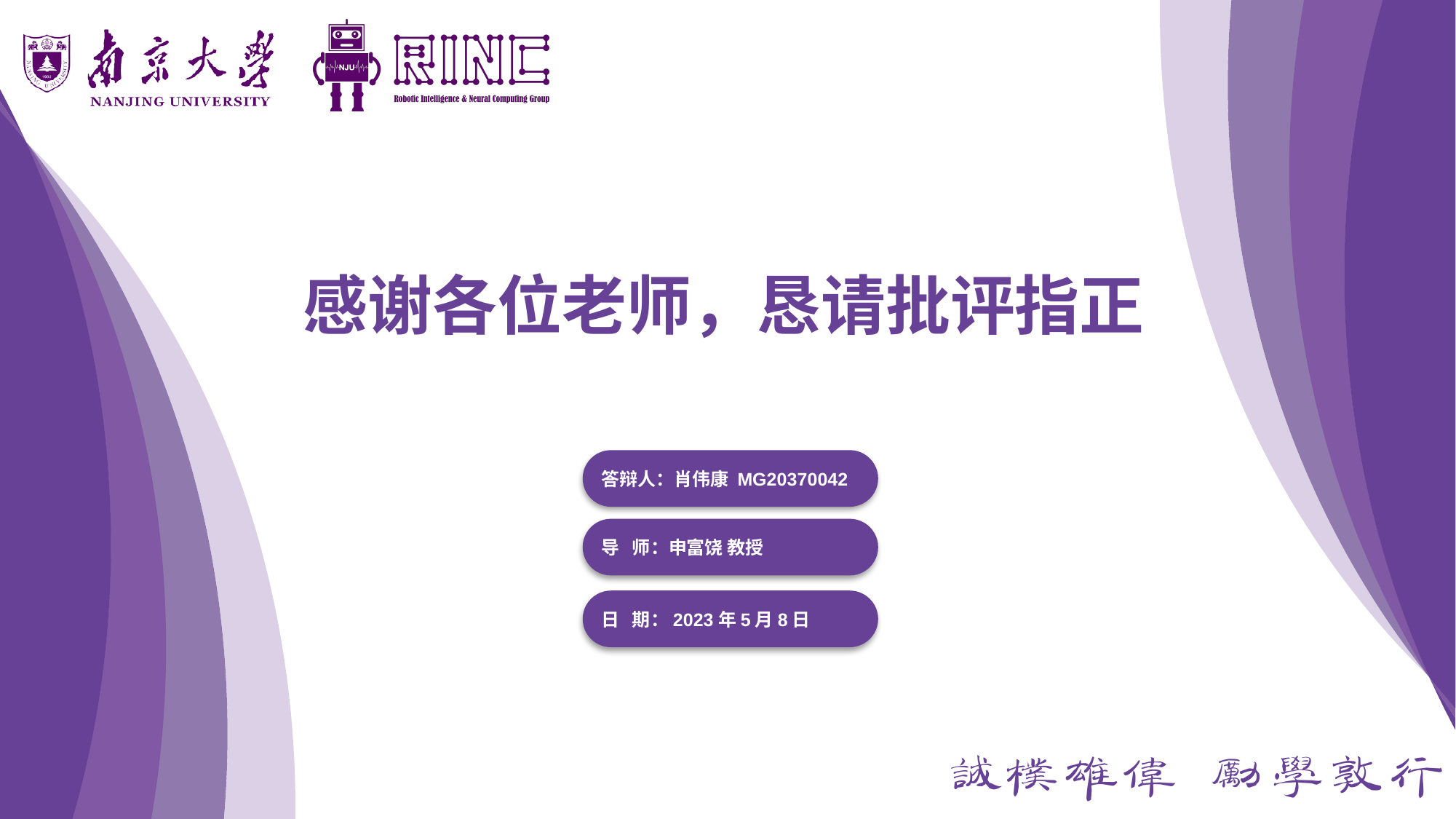

感谢各位老师，恳请批评指正
答辩人：肖伟康 MG20370042
导   师：申富饶 教授
日   期：2023年5月8日